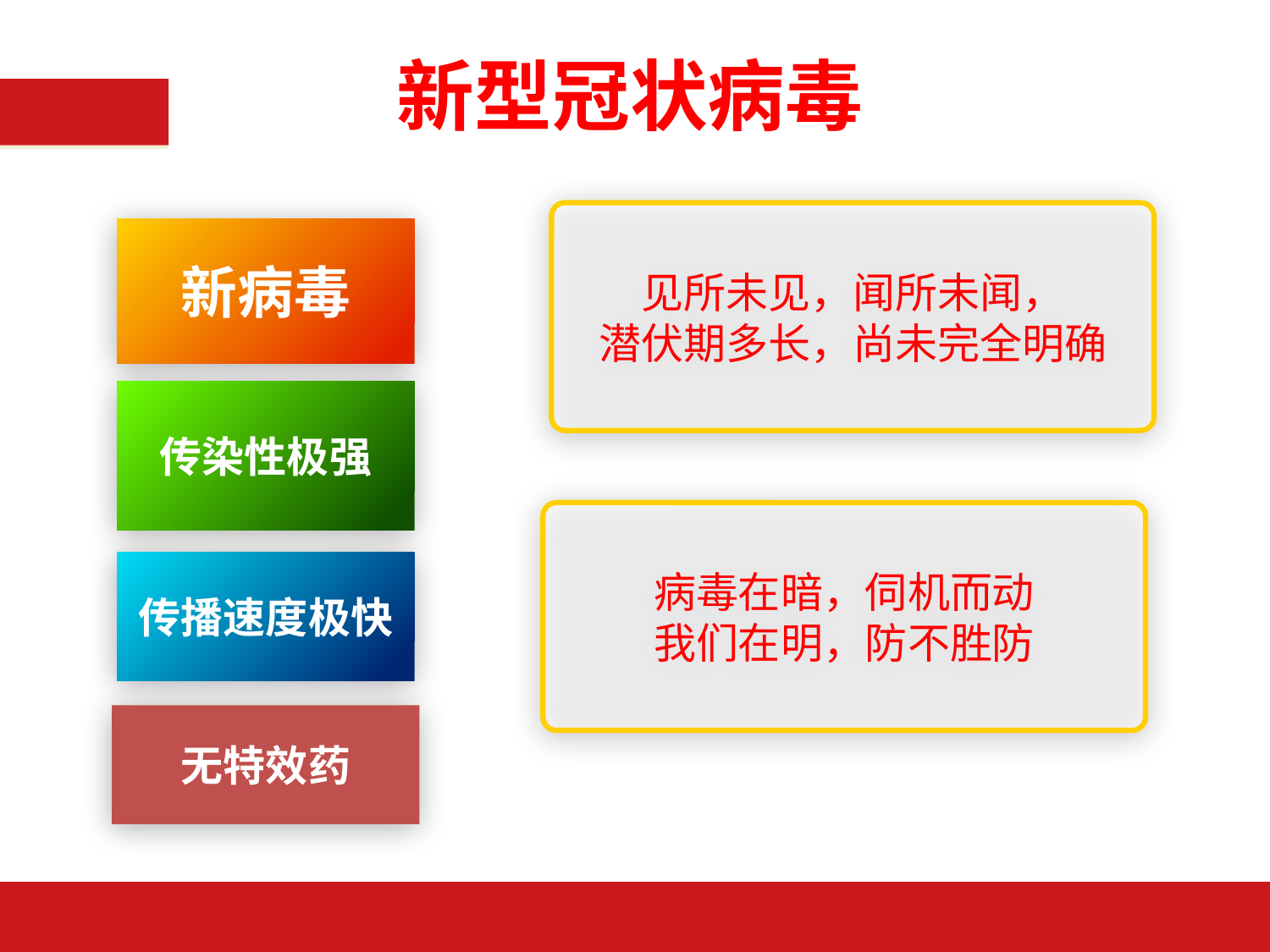

# 新型冠状病毒
见所未见，闻所未闻，
潜伏期多长，尚未完全明确
新病毒
传染性极强
病毒在暗，伺机而动
我们在明，防不胜防
传播速度极快
无特效药